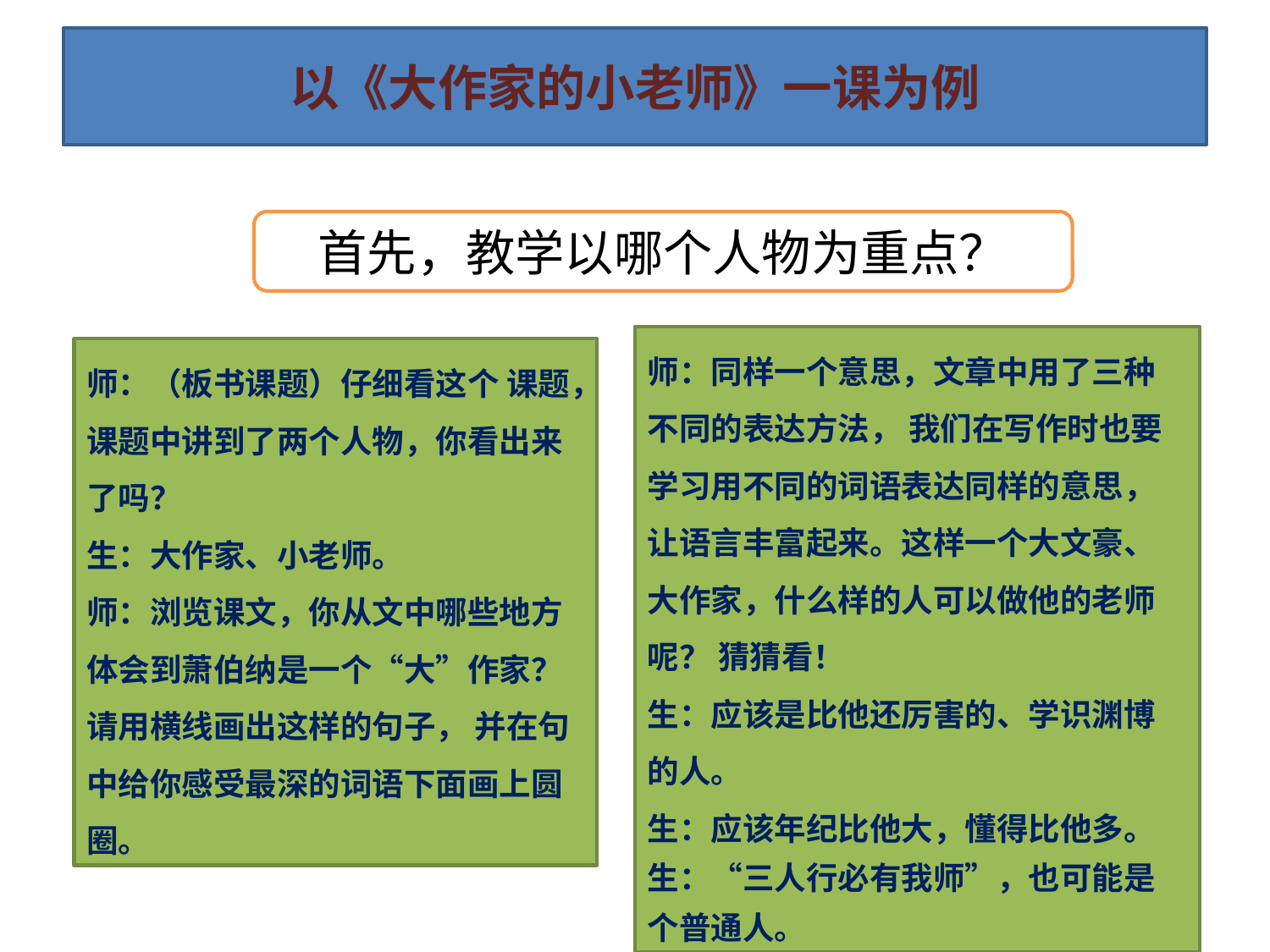

# 以《大作家的小老师》一课为例
首先，教学以哪个人物为重点？
师：同样一个意思，文章中用了三种不同的表达方法， 我们在写作时也要学习用不同的词语表达同样的意思，让语言丰富起来。这样一个大文豪、大作家，什么样的人可以做他的老师呢？ 猜猜看！
生：应该是比他还厉害的、学识渊博的人。
生：应该年纪比他大，懂得比他多。
生：“三人行必有我师”，也可能是个普通人。
师：（板书课题）仔细看这个 课题，课题中讲到了两个人物，你看出来了吗？
生：大作家、小老师。
师：浏览课文，你从文中哪些地方体会到萧伯纳是一个“大”作家？
请用横线画出这样的句子， 并在句中给你感受最深的词语下面画上圆圈。